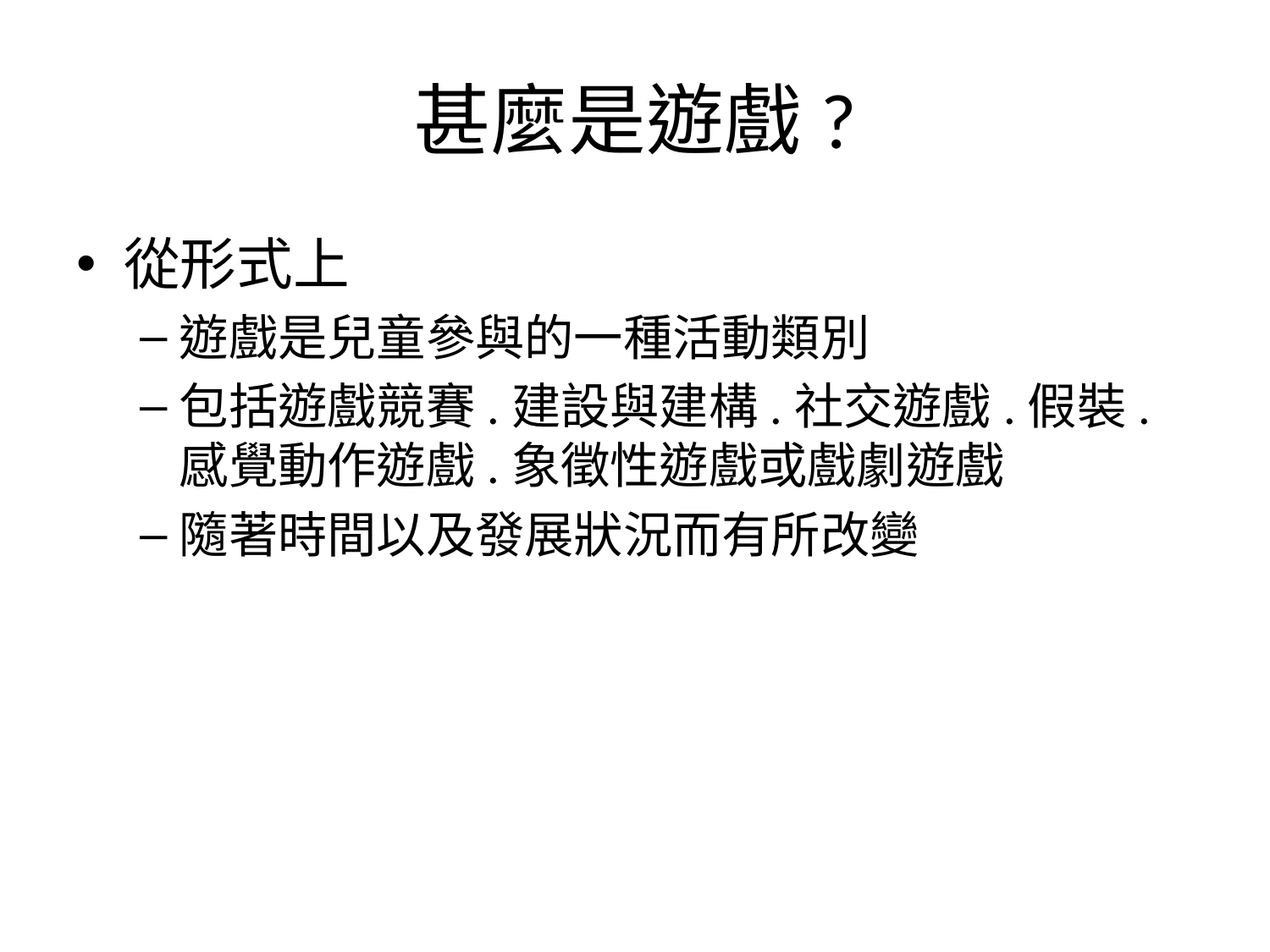

# 甚麼是遊戲?
從形式上
遊戲是兒童參與的一種活動類別
包括遊戲競賽.建設與建構.社交遊戲.假裝.感覺動作遊戲.象徵性遊戲或戲劇遊戲
隨著時間以及發展狀況而有所改變